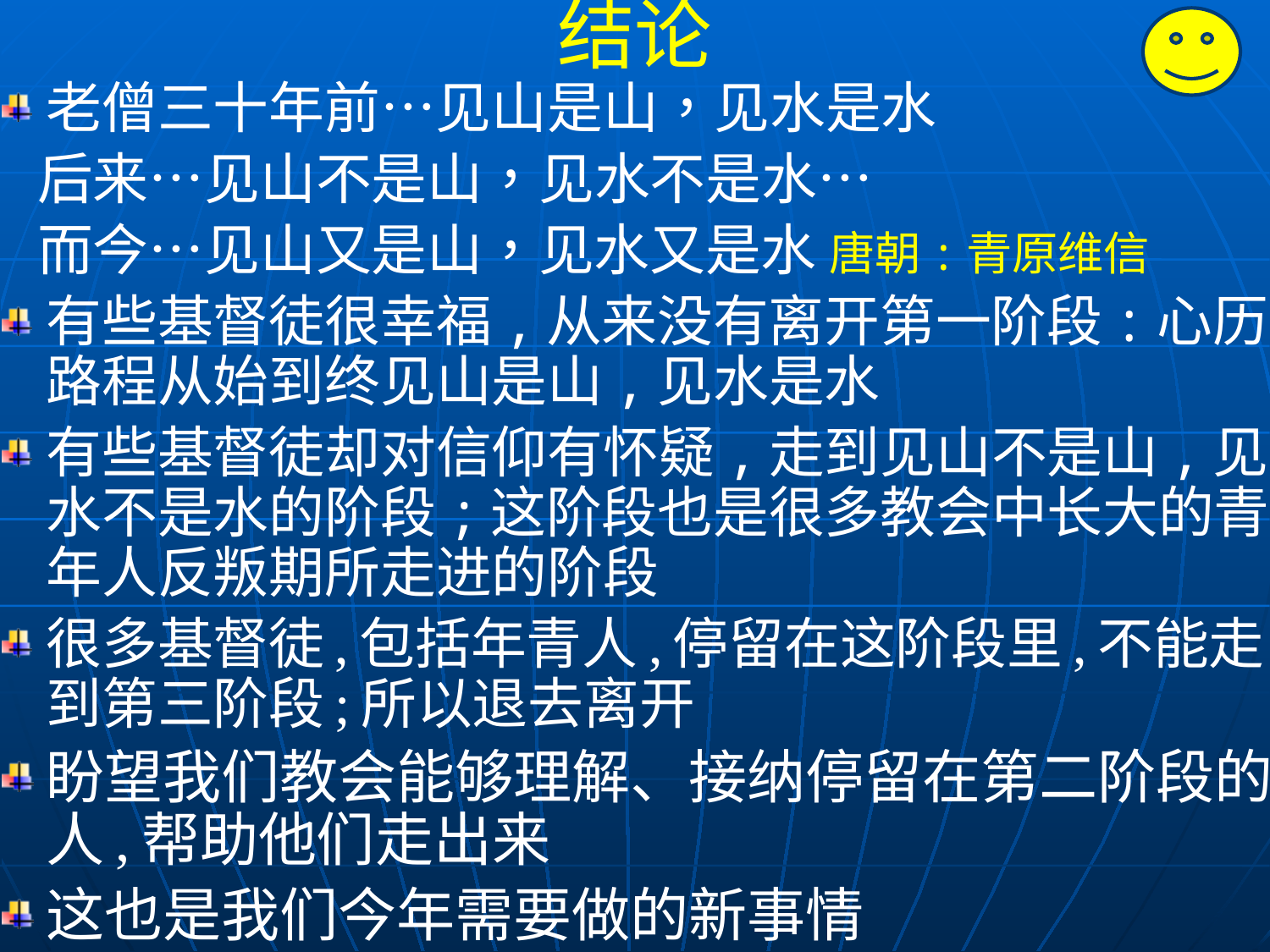

结论

老僧三十年前…见山是山，见水是水
  后来…见山不是山，见水不是水…
  而今…见山又是山，见水又是水 唐朝:青原维信
有些基督徒很幸福,从来没有离开第一阶段:心历路程从始到终见山是山,见水是水
有些基督徒却对信仰有怀疑,走到见山不是山,见水不是水的阶段;这阶段也是很多教会中长大的青年人反叛期所走进的阶段
很多基督徒,包括年青人,停留在这阶段里,不能走到第三阶段;所以退去离开
盼望我们教会能够理解、接纳停留在第二阶段的人,帮助他们走出来
这也是我们今年需要做的新事情